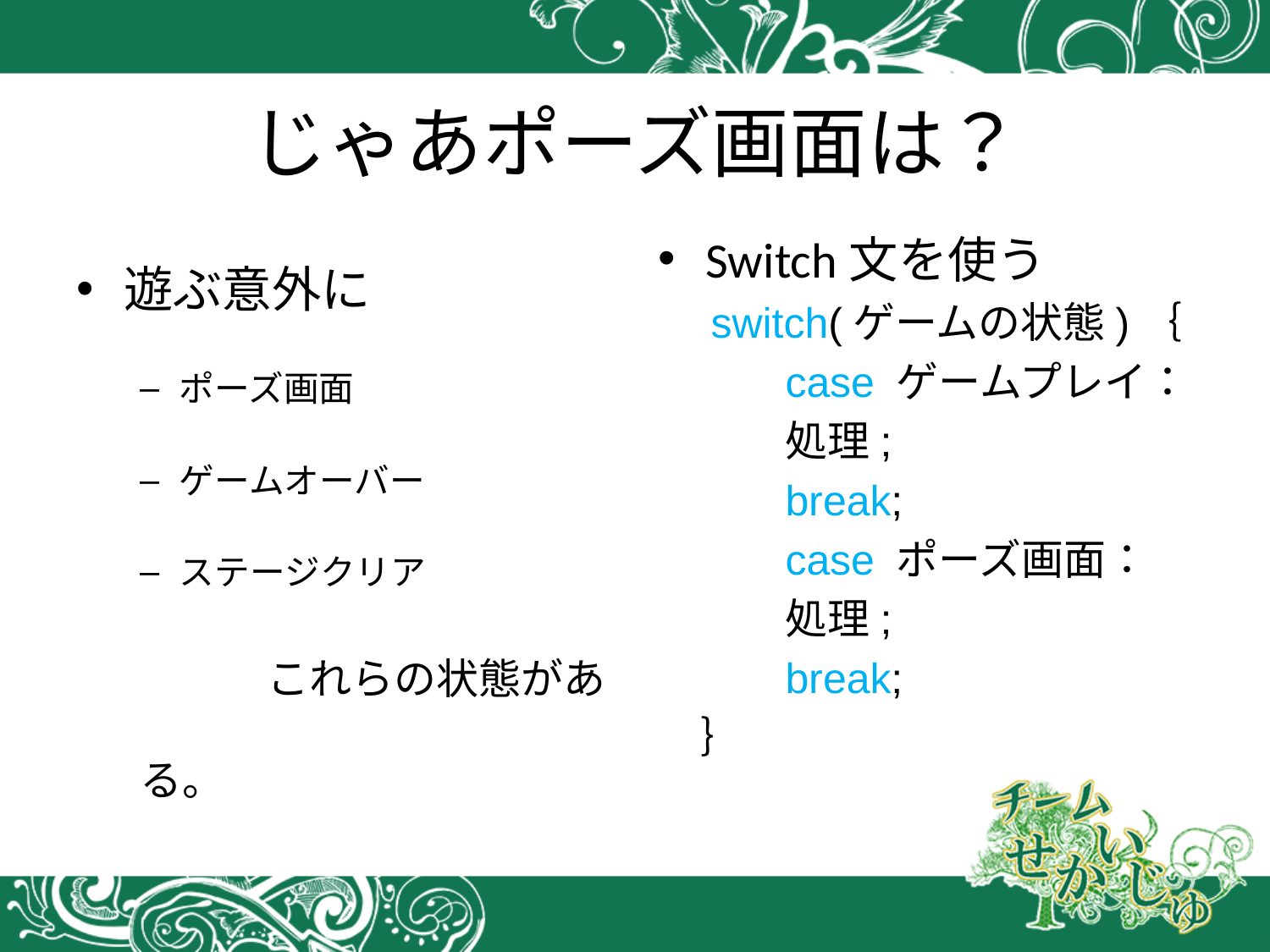

# じゃあポーズ画面は？
遊ぶ意外に
ポーズ画面
ゲームオーバー
ステージクリア
　　　これらの状態がある。
Switch文を使う
　switch(ゲームの状態)｛
	case ゲームプレイ：
	処理;
	break;
	case ポーズ画面：
	処理;
	break;
　｝